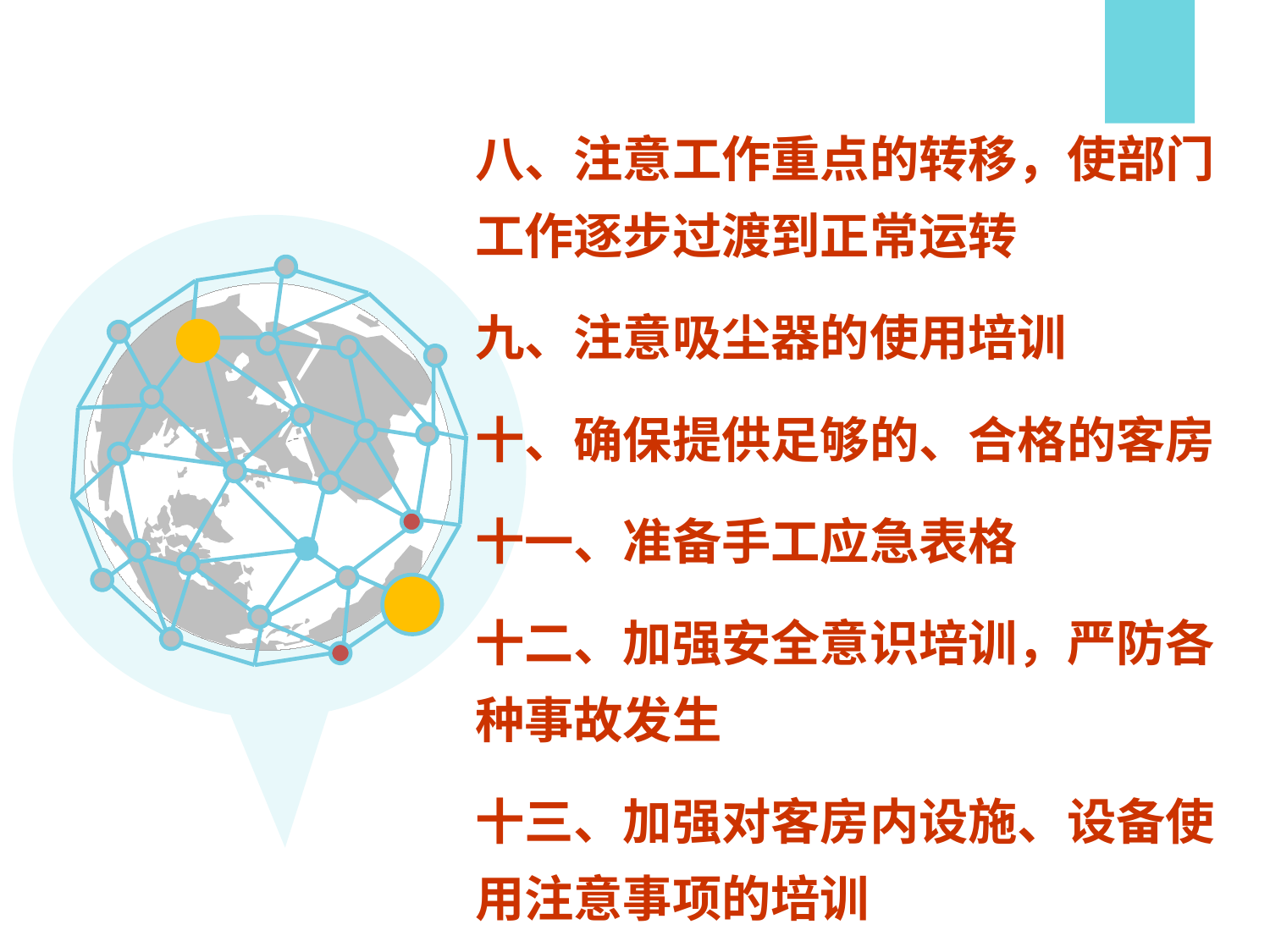

八、注意工作重点的转移，使部门工作逐步过渡到正常运转
九、注意吸尘器的使用培训
十、确保提供足够的、合格的客房
十一、准备手工应急表格
十二、加强安全意识培训，严防各种事故发生
十三、加强对客房内设施、设备使用注意事项的培训